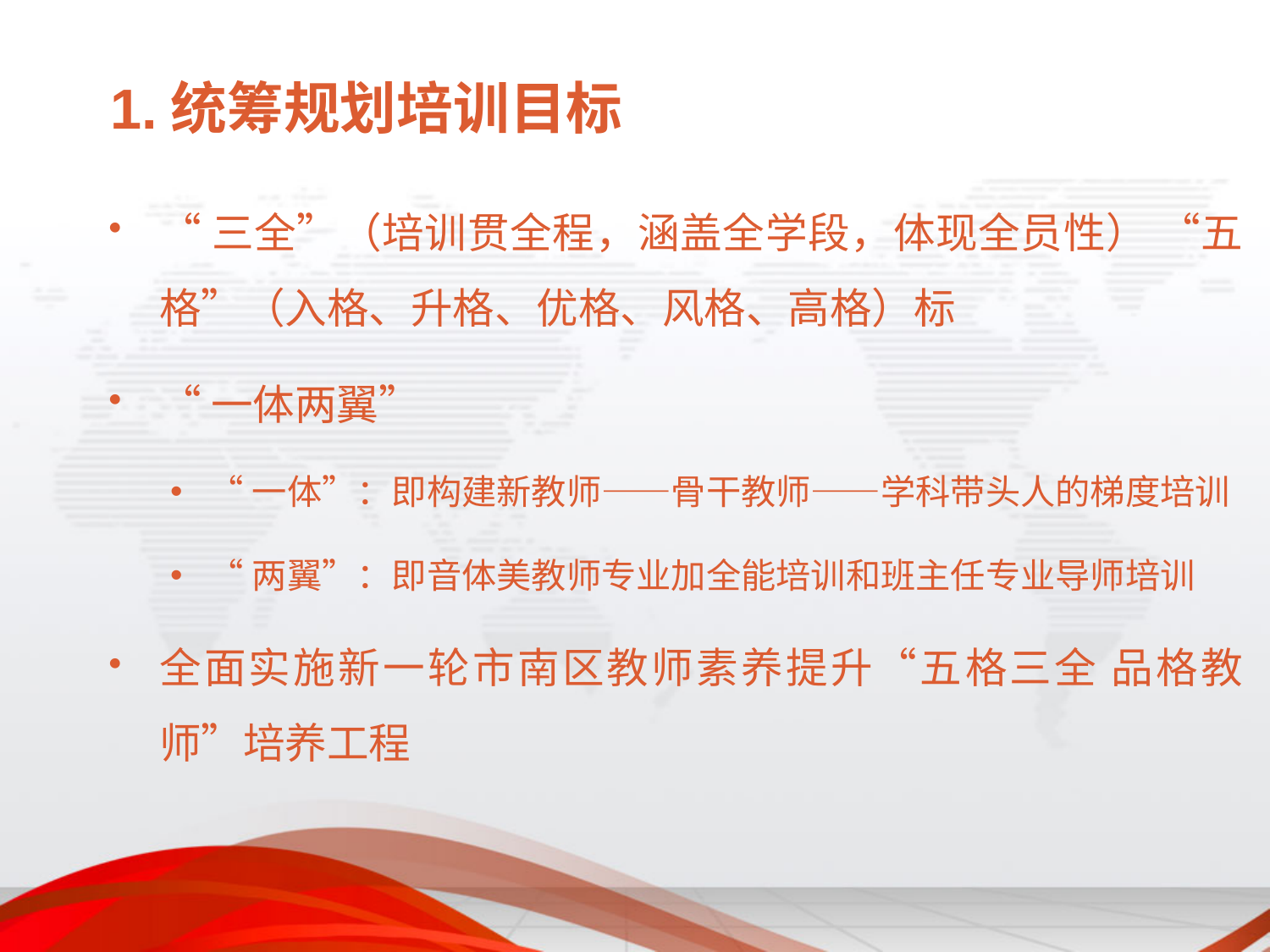

# 1.统筹规划培训目标
“三全”（培训贯全程，涵盖全学段，体现全员性） “五格”（入格、升格、优格、风格、高格）标
“一体两翼”
“一体”：即构建新教师——骨干教师——学科带头人的梯度培训
“两翼”：即音体美教师专业加全能培训和班主任专业导师培训
全面实施新一轮市南区教师素养提升“五格三全 品格教师”培养工程